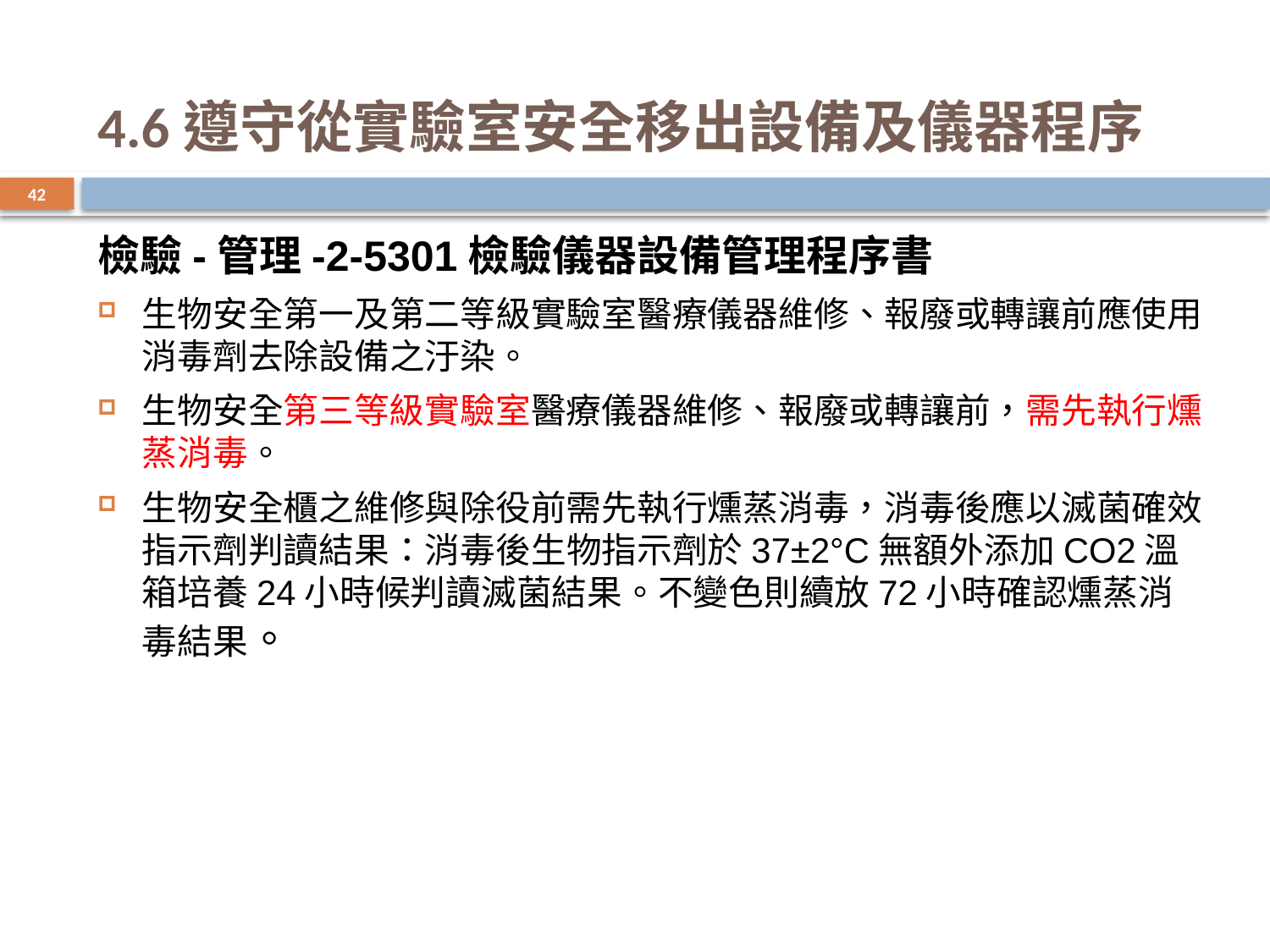

# 4.6遵守從實驗室安全移出設備及儀器程序
42
檢驗-管理-2-5301檢驗儀器設備管理程序書
生物安全第一及第二等級實驗室醫療儀器維修、報廢或轉讓前應使用消毒劑去除設備之汙染。
生物安全第三等級實驗室醫療儀器維修、報廢或轉讓前，需先執行燻蒸消毒。
生物安全櫃之維修與除役前需先執行燻蒸消毒，消毒後應以滅菌確效指示劑判讀結果：消毒後生物指示劑於37±2°C無額外添加CO2溫箱培養24小時候判讀滅菌結果。不變色則續放72小時確認燻蒸消毒結果。